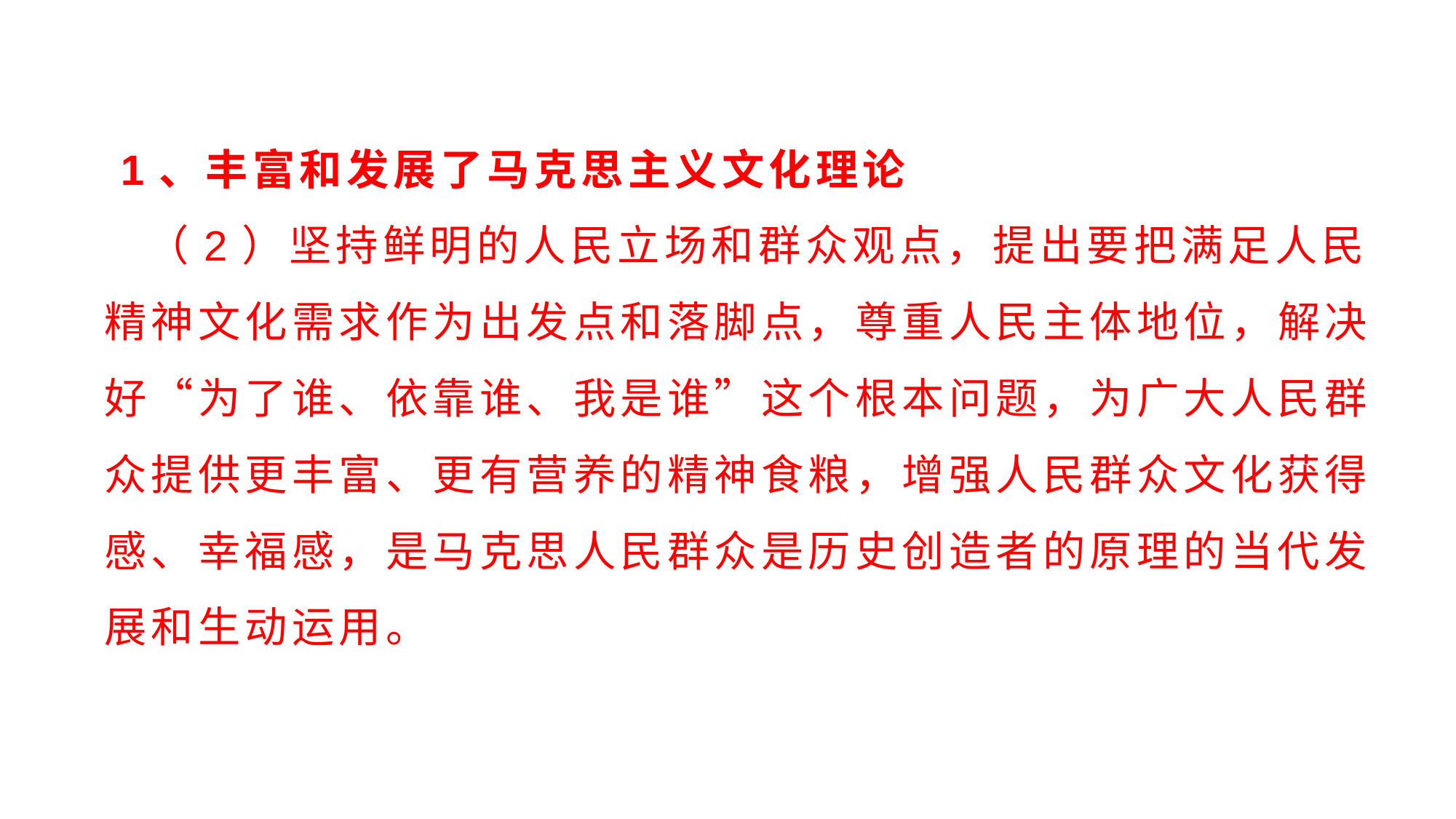

# 1、丰富和发展了马克思主义文化理论 （2）坚持鲜明的人民立场和群众观点，提出要把满足人民精神文化需求作为出发点和落脚点，尊重人民主体地位，解决好“为了谁、依靠谁、我是谁”这个根本问题，为广大人民群众提供更丰富、更有营养的精神食粮，增强人民群众文化获得感、幸福感，是马克思人民群众是历史创造者的原理的当代发展和生动运用。